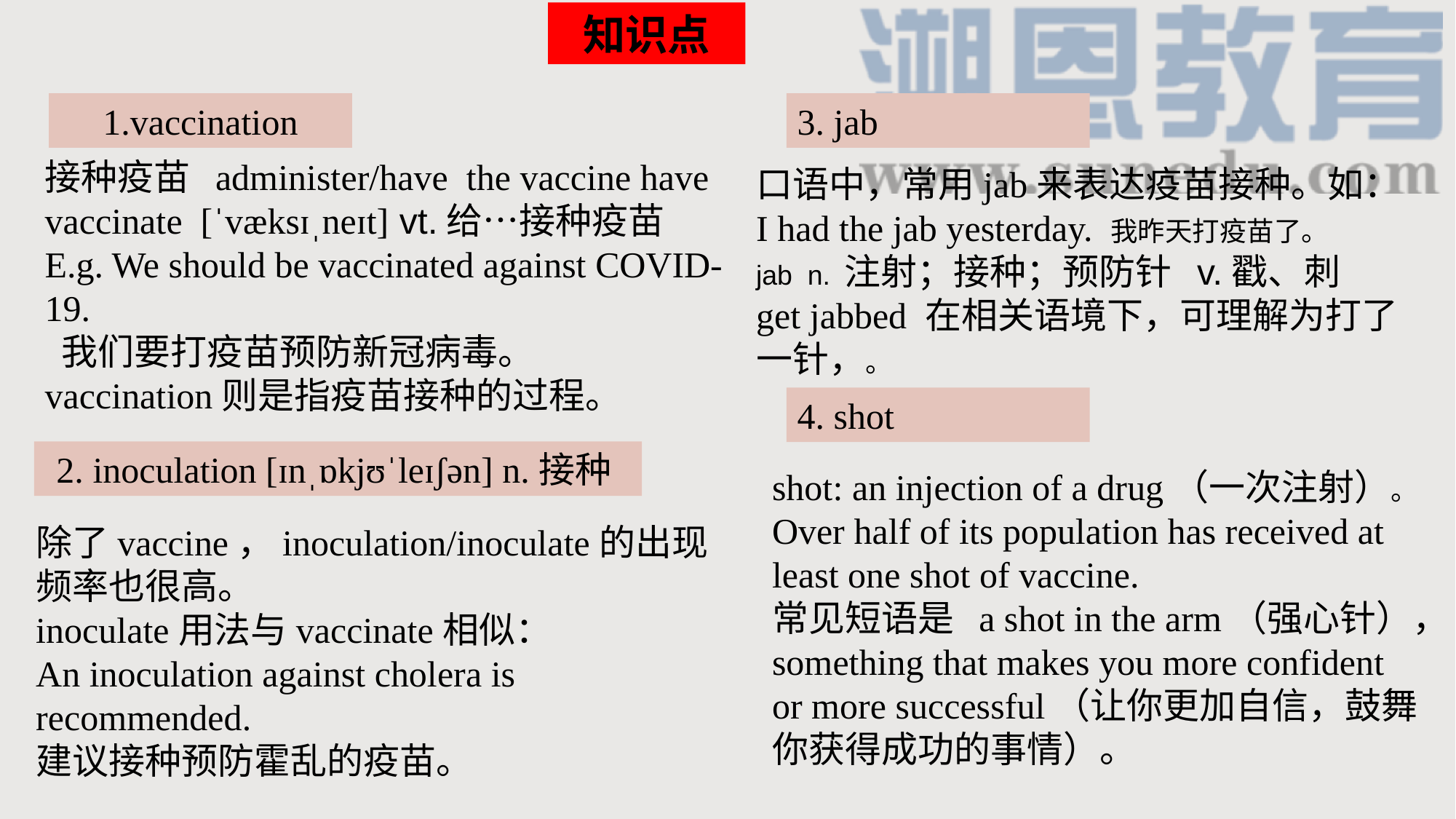

知识点
1.vaccination
3. jab
接种疫苗  administer/have  the vaccine have
vaccinate  [ˈvæksɪˌneɪt] vt.给…接种疫苗
E.g. We should be vaccinated against COVID-19.
 我们要打疫苗预防新冠病毒。
vaccination则是指疫苗接种的过程。
口语中，常用jab来表达疫苗接种。如：
I had the jab yesterday. 我昨天打疫苗了。
jab  n. 注射；接种；预防针  v.戳、刺
get jabbed 在相关语境下，可理解为打了一针，。
4. shot
2. inoculation [ɪnˌɒkjʊˈleɪʃən] n.接种
shot: an injection of a drug（一次注射）。
Over half of its population has received at least one shot of vaccine.
常见短语是  a shot in the arm（强心针），something that makes you more confident or more successful（让你更加自信，鼓舞你获得成功的事情）。
除了vaccine，inoculation/inoculate的出现频率也很高。
inoculate用法与vaccinate相似：
An inoculation against cholera is recommended.
建议接种预防霍乱的疫苗。